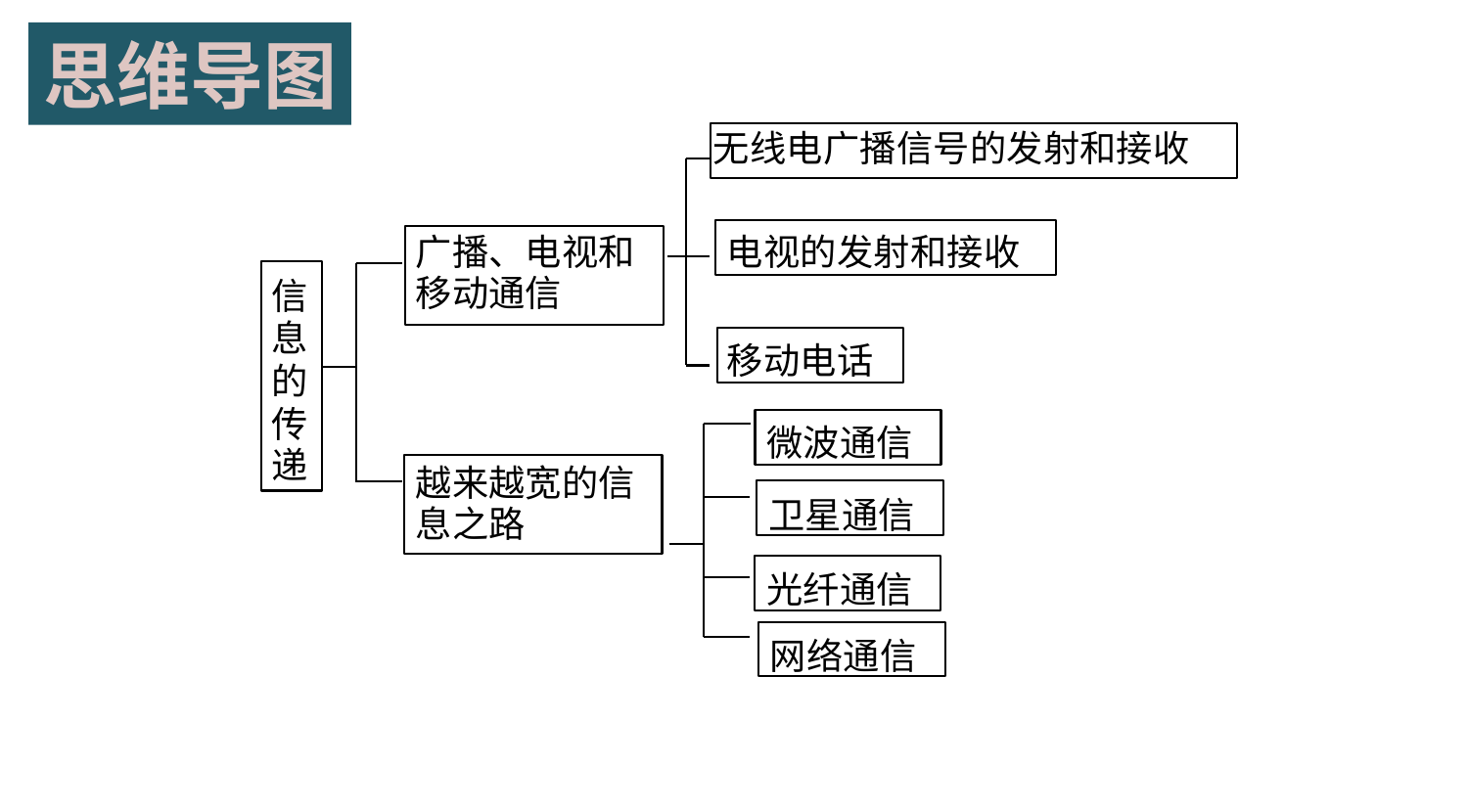

思维导图

无线电广播信号的发射和接收

广播、电视和
移动通信

越来越宽的信
息之路
电视的发射和接收

移动电话

	微波通信

		卫星通信

	光纤通信

			网络通信

信
息
的
传
递